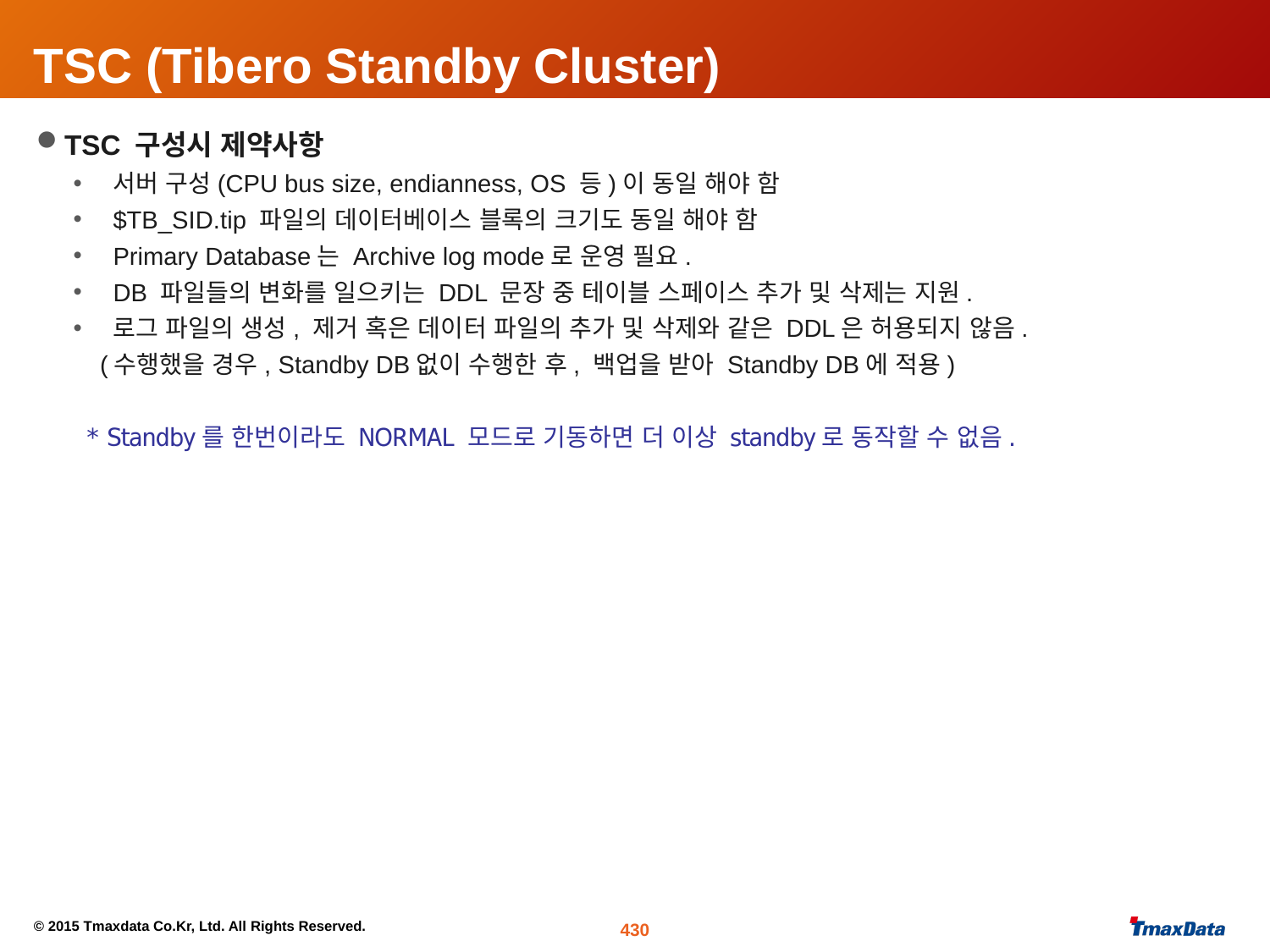

# TSC (Tibero Standby Cluster)
TSC 구성시 제약사항
서버 구성(CPU bus size, endianness, OS 등)이 동일 해야 함
$TB_SID.tip 파일의 데이터베이스 블록의 크기도 동일 해야 함
Primary Database는 Archive log mode로 운영 필요.
DB 파일들의 변화를 일으키는 DDL 문장 중 테이블 스페이스 추가 및 삭제는 지원.
로그 파일의 생성, 제거 혹은 데이터 파일의 추가 및 삭제와 같은 DDL은 허용되지 않음.
  (수행했을 경우, Standby DB없이 수행한 후, 백업을 받아 Standby DB에 적용)

* Standby를 한번이라도 NORMAL 모드로 기동하면 더 이상 standby로 동작할 수 없음.